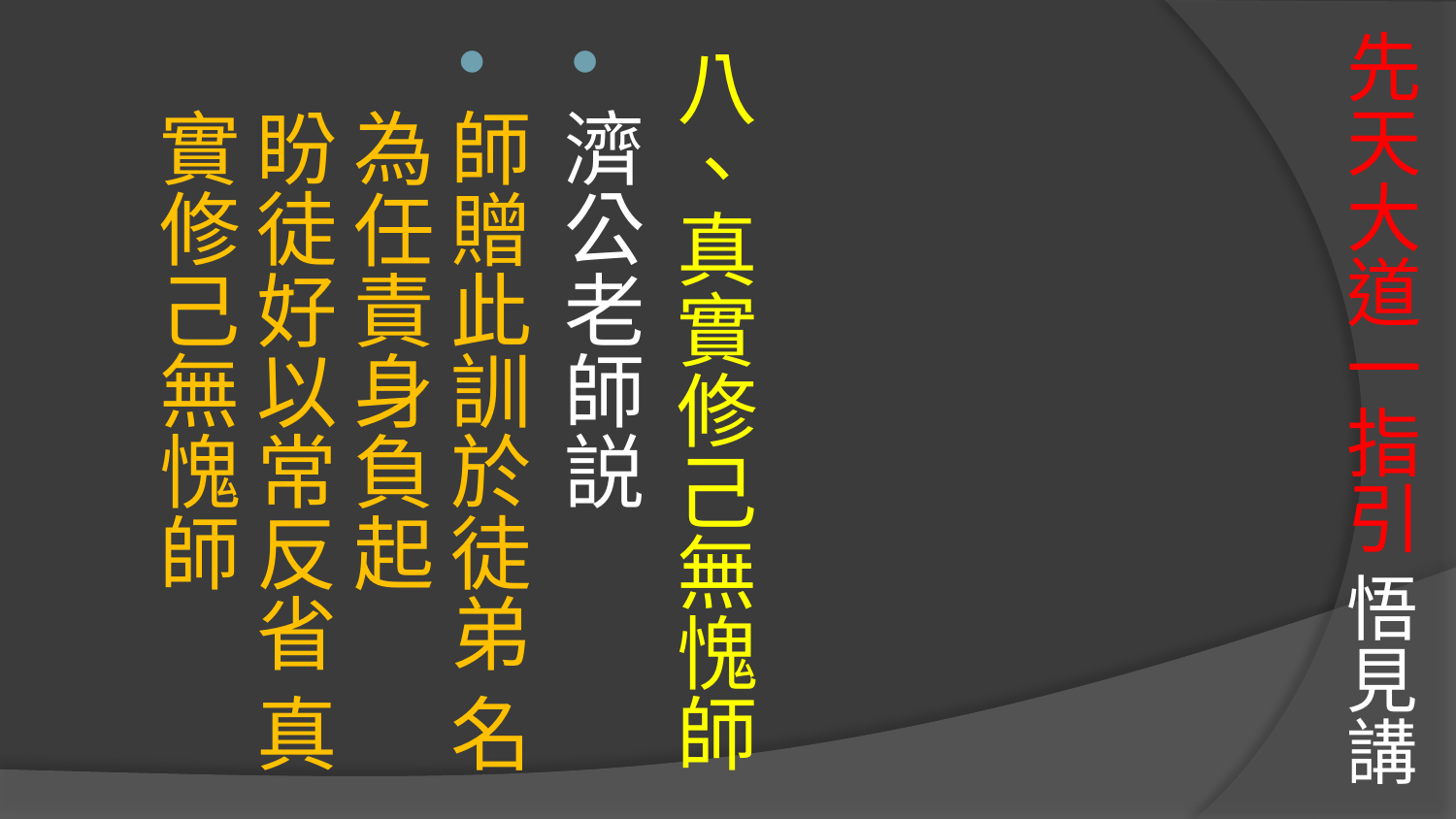

# 先天大道一指引 悟見講
八、真實修己無愧師
濟公老師説
師贈此訓於徒弟 名為任責身負起
盼徒好以常反省 真實修己無愧師